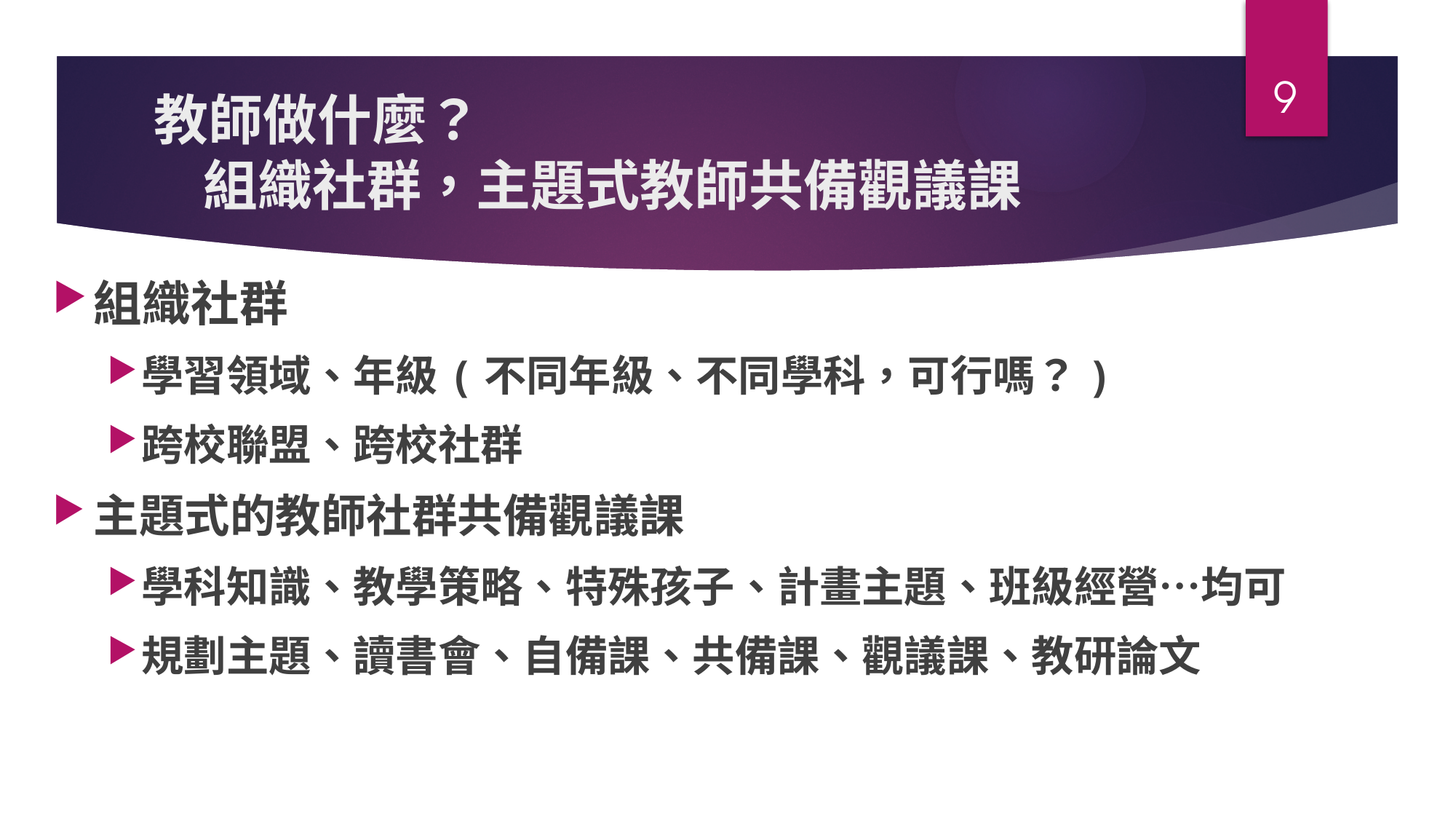

9
# 教師做什麼？ 組織社群，主題式教師共備觀議課
組織社群
學習領域、年級(不同年級、不同學科，可行嗎？)
跨校聯盟、跨校社群
主題式的教師社群共備觀議課
學科知識、教學策略、特殊孩子、計畫主題、班級經營…均可
規劃主題、讀書會、自備課、共備課、觀議課、教研論文